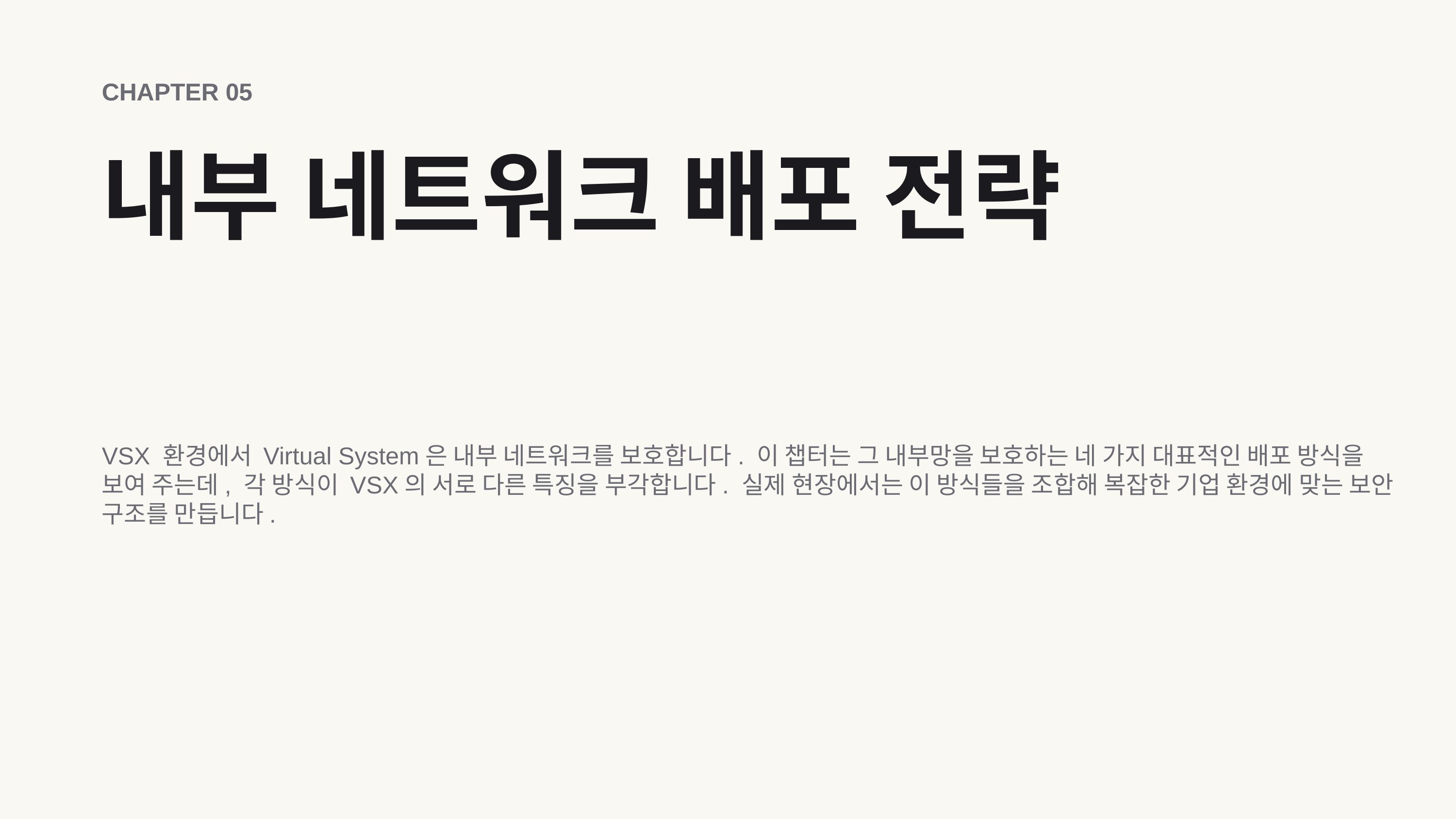

CHAPTER 05
내부 네트워크 배포 전략
VSX 환경에서 Virtual System은 내부 네트워크를 보호합니다. 이 챕터는 그 내부망을 보호하는 네 가지 대표적인 배포 방식을 보여 주는데, 각 방식이 VSX의 서로 다른 특징을 부각합니다. 실제 현장에서는 이 방식들을 조합해 복잡한 기업 환경에 맞는 보안 구조를 만듭니다.